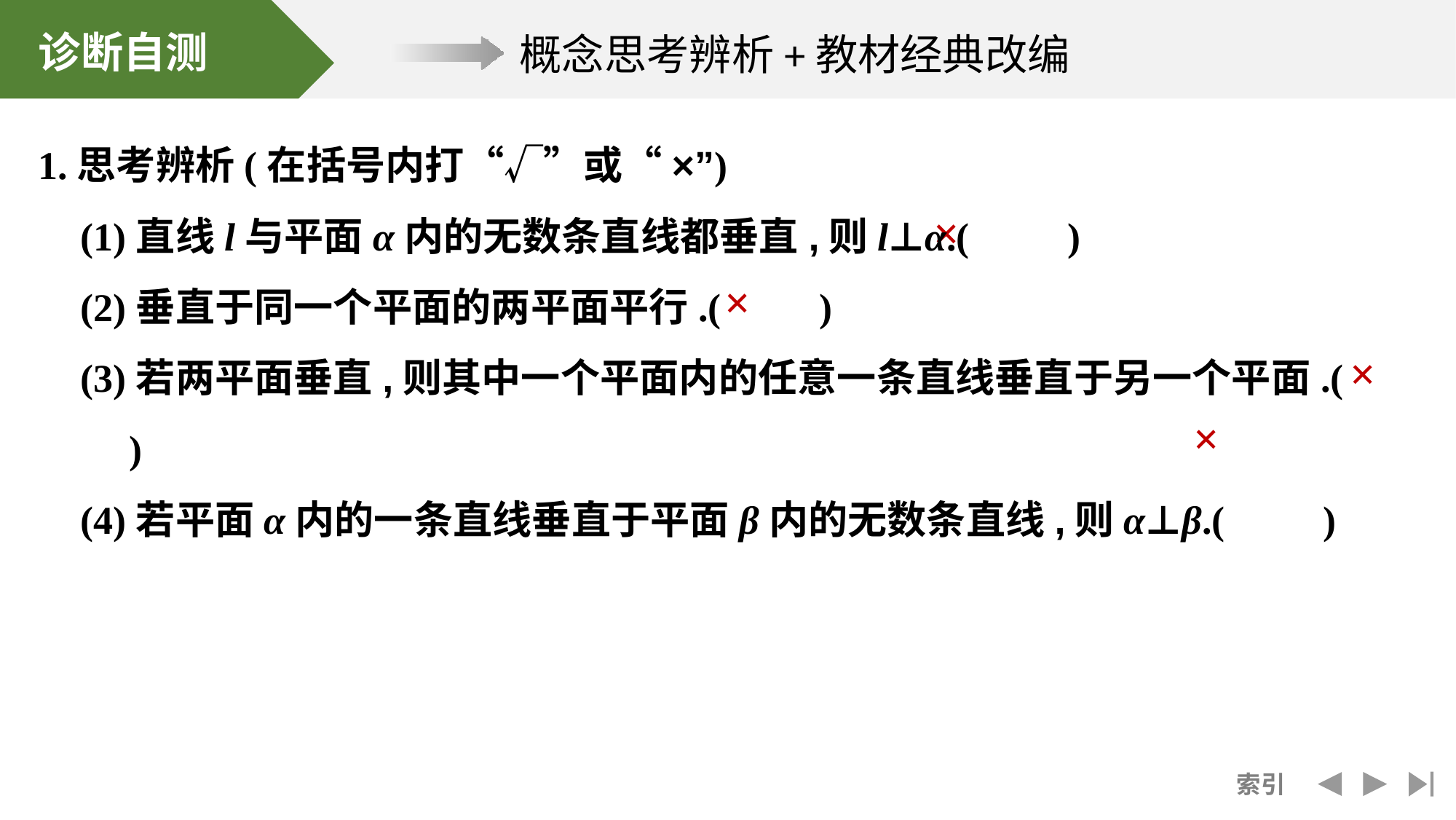

1.思考辨析(在括号内打“√”或“×”)
(1)直线l与平面α内的无数条直线都垂直,则l⊥α.(　　)
(2)垂直于同一个平面的两平面平行.(　　)
(3)若两平面垂直,则其中一个平面内的任意一条直线垂直于另一个平面.(　　)
(4)若平面α内的一条直线垂直于平面β内的无数条直线,则α⊥β.(　　)
×
×
×
×